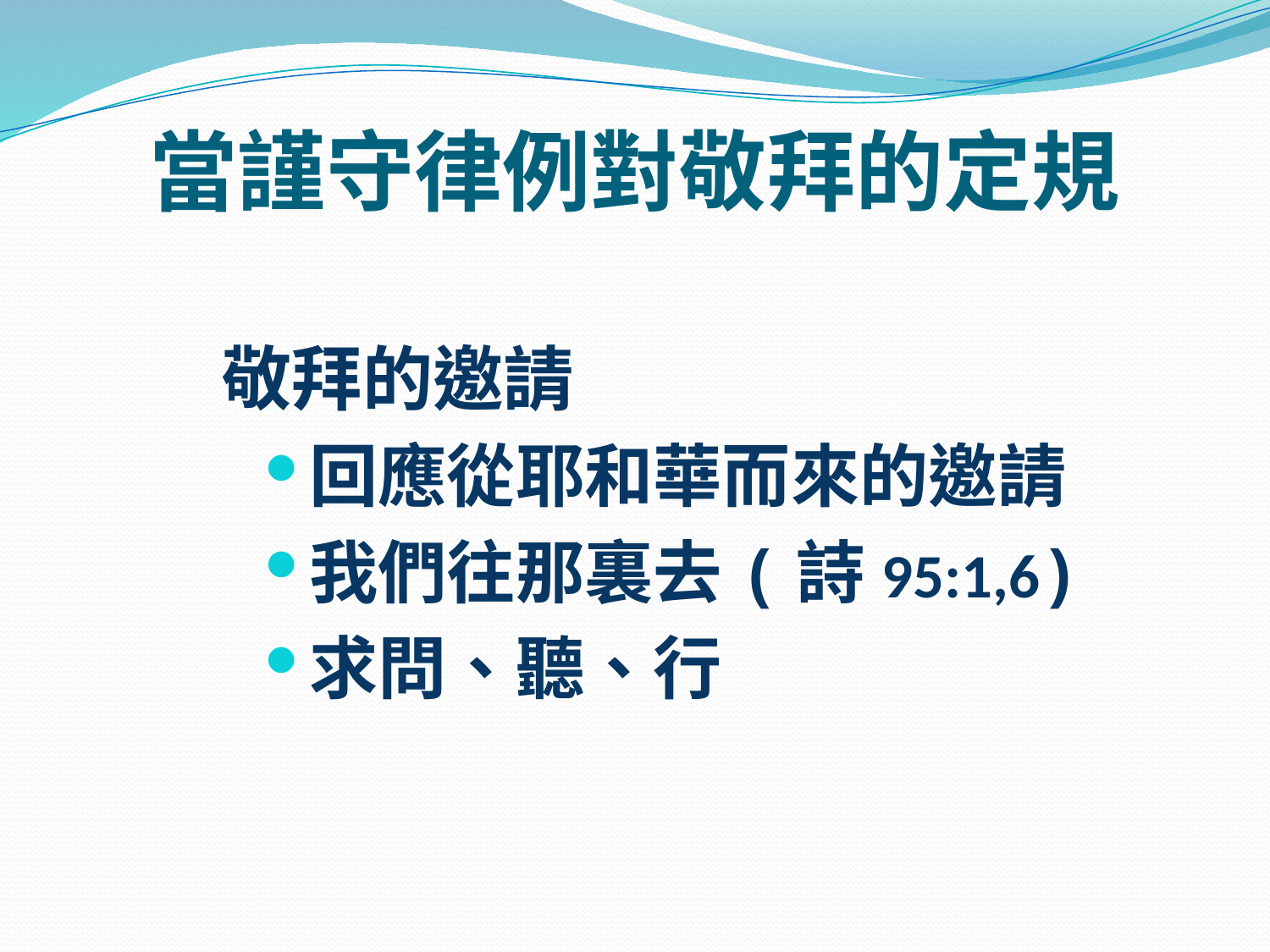

# 當謹守律例對敬拜的定規
敬拜的邀請
回應從耶和華而來的邀請
我們往那裏去(詩95:1,6)
求問、聽、行